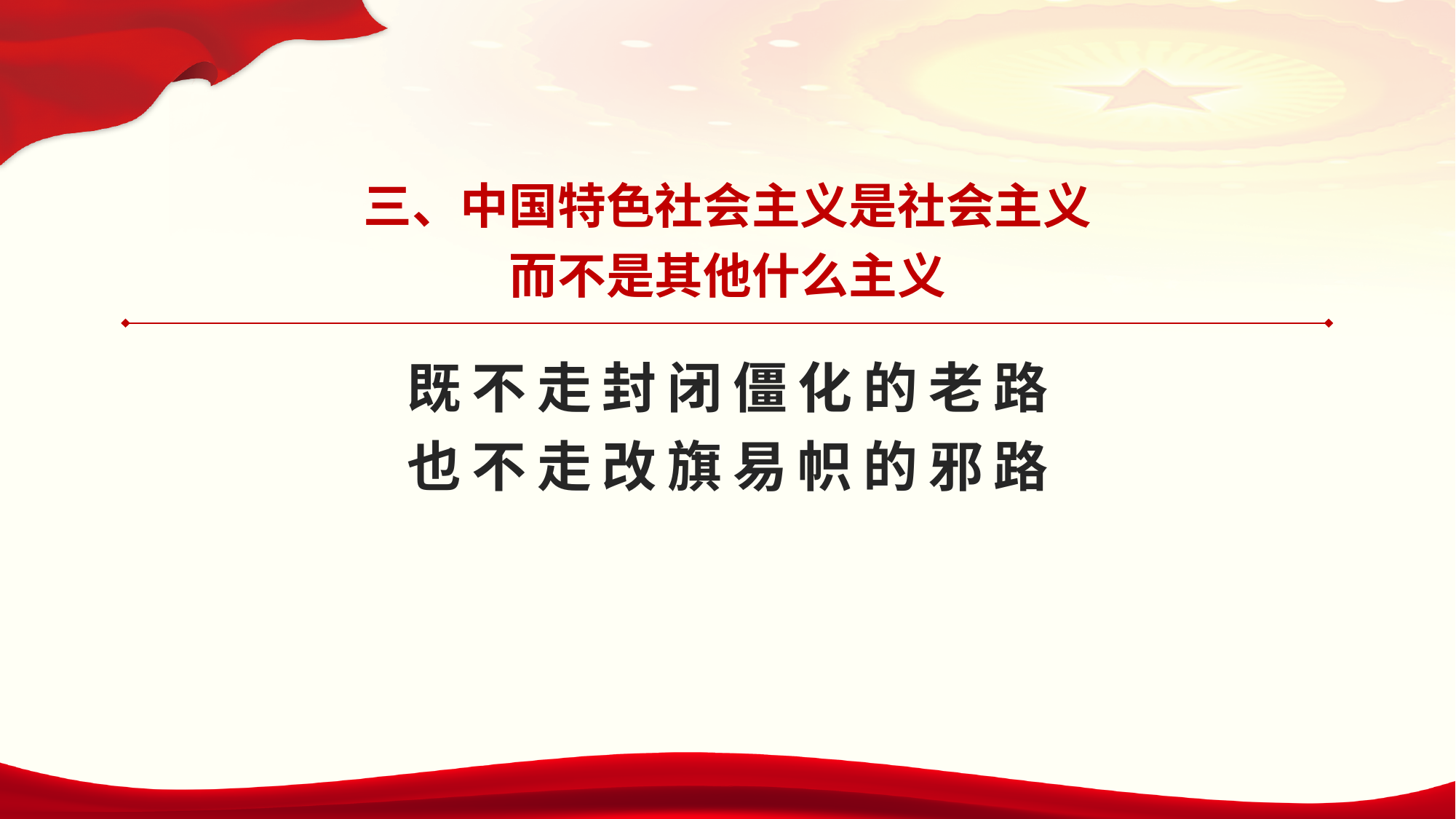

三、中国特色社会主义是社会主义
而不是其他什么主义
既不走封闭僵化的老路
也不走改旗易帜的邪路